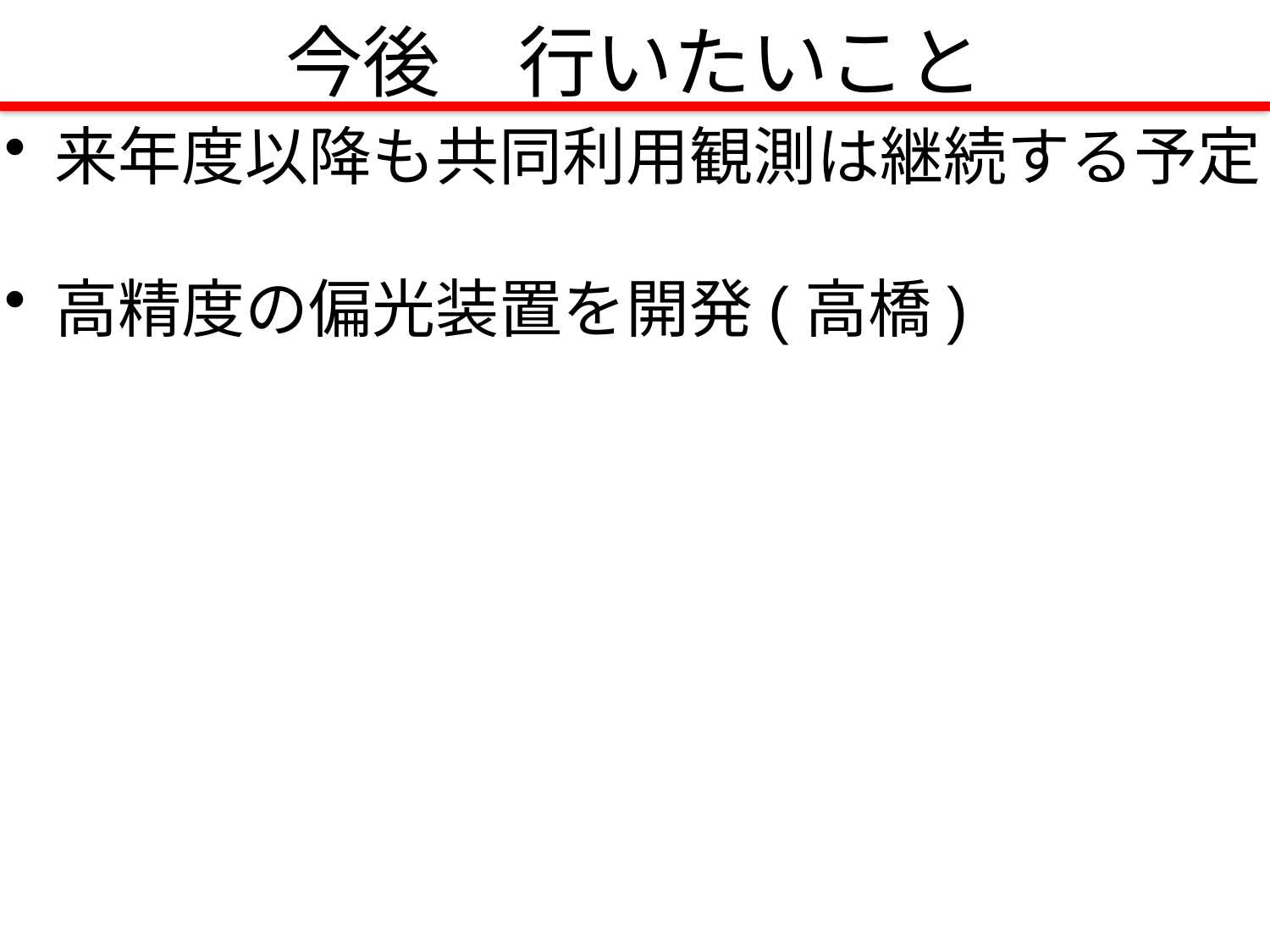

# 今後　行いたいこと
来年度以降も共同利用観測は継続する予定

高精度の偏光装置を開発(高橋)